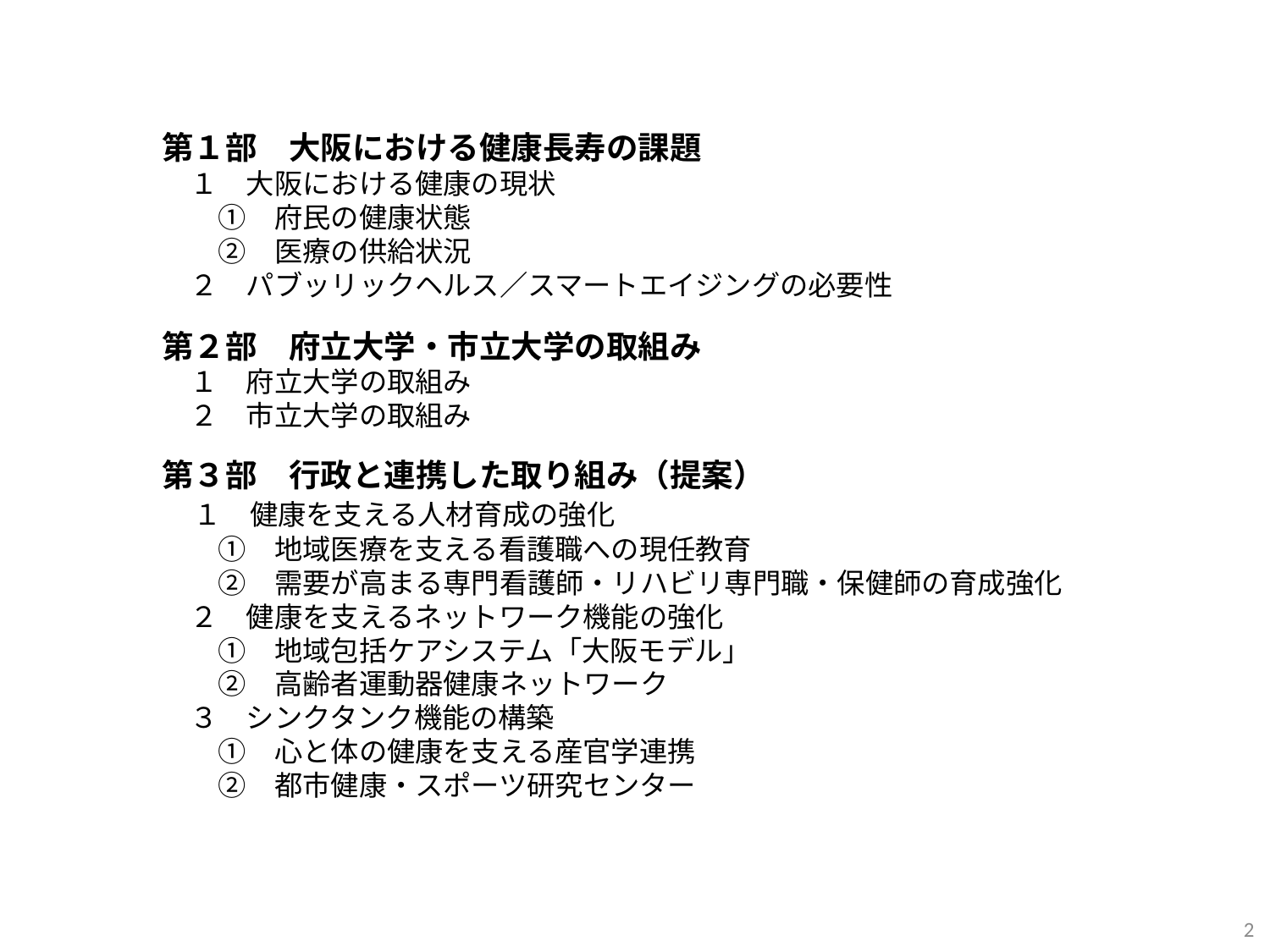

第１部　大阪における健康長寿の課題
　１　大阪における健康の現状
　　①　府民の健康状態
　　②　医療の供給状況
　２　パブッリックヘルス／スマートエイジングの必要性

第２部　府立大学・市立大学の取組み
　１　府立大学の取組み
　２　市立大学の取組み

第３部　行政と連携した取り組み（提案）
　１　健康を支える人材育成の強化
　　①　地域医療を支える看護職への現任教育
　　②　需要が高まる専門看護師・リハビリ専門職・保健師の育成強化
　２　健康を支えるネットワーク機能の強化
　　①　地域包括ケアシステム「大阪モデル」
　　②　高齢者運動器健康ネットワーク
　３　シンクタンク機能の構築
　　①　心と体の健康を支える産官学連携
　　②　都市健康・スポーツ研究センター
2